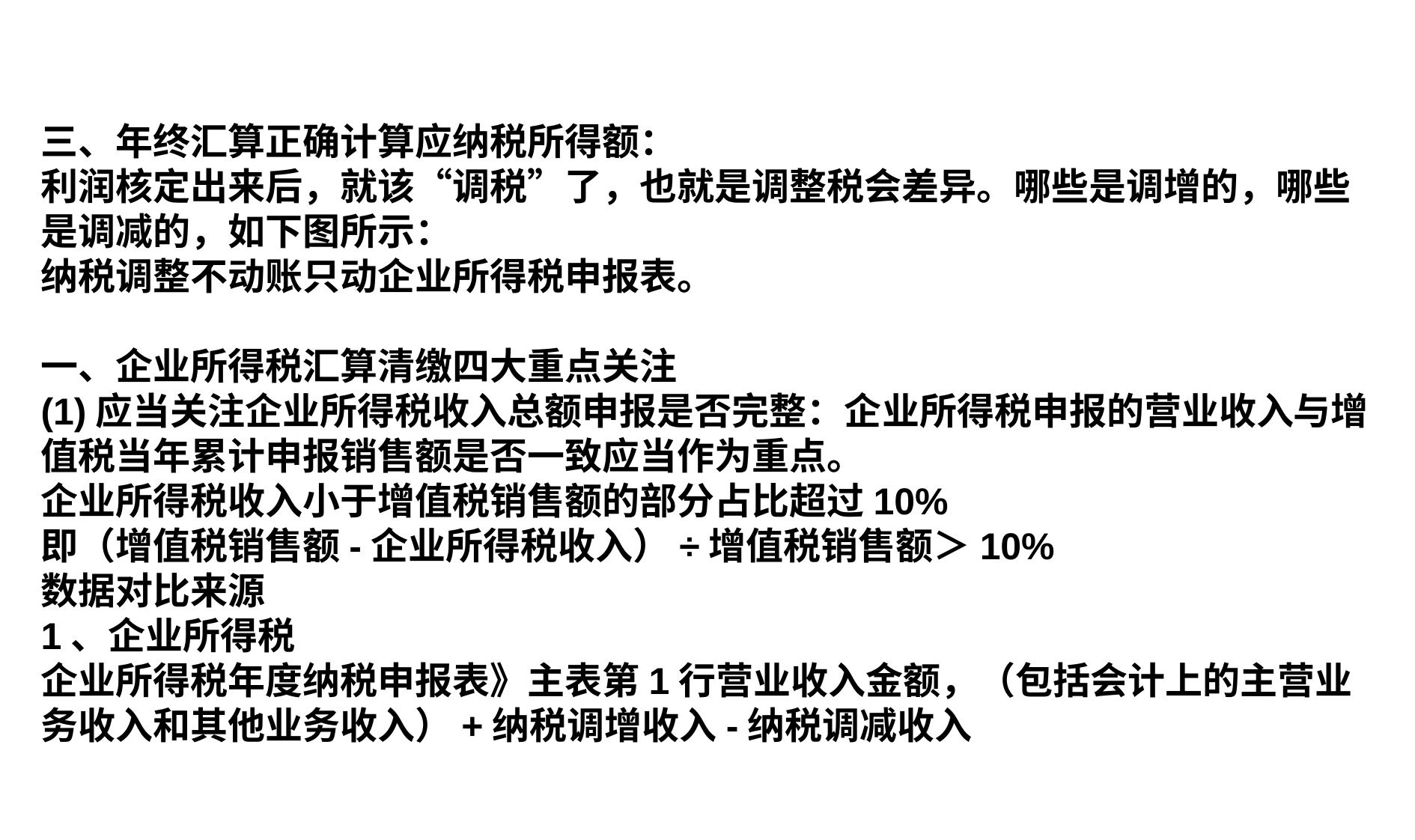

三、年终汇算正确计算应纳税所得额：
利润核定出来后，就该“调税”了，也就是调整税会差异。哪些是调增的，哪些是调减的，如下图所示：
纳税调整不动账只动企业所得税申报表。

一、企业所得税汇算清缴四大重点关注
(1)应当关注企业所得税收入总额申报是否完整：企业所得税申报的营业收入与增值税当年累计申报销售额是否一致应当作为重点。
企业所得税收入小于增值税销售额的部分占比超过10%
即（增值税销售额-企业所得税收入）÷增值税销售额＞10%
数据对比来源
1、企业所得税
企业所得税年度纳税申报表》主表第1行营业收入金额，（包括会计上的主营业务收入和其他业务收入）+纳税调增收入-纳税调减收入